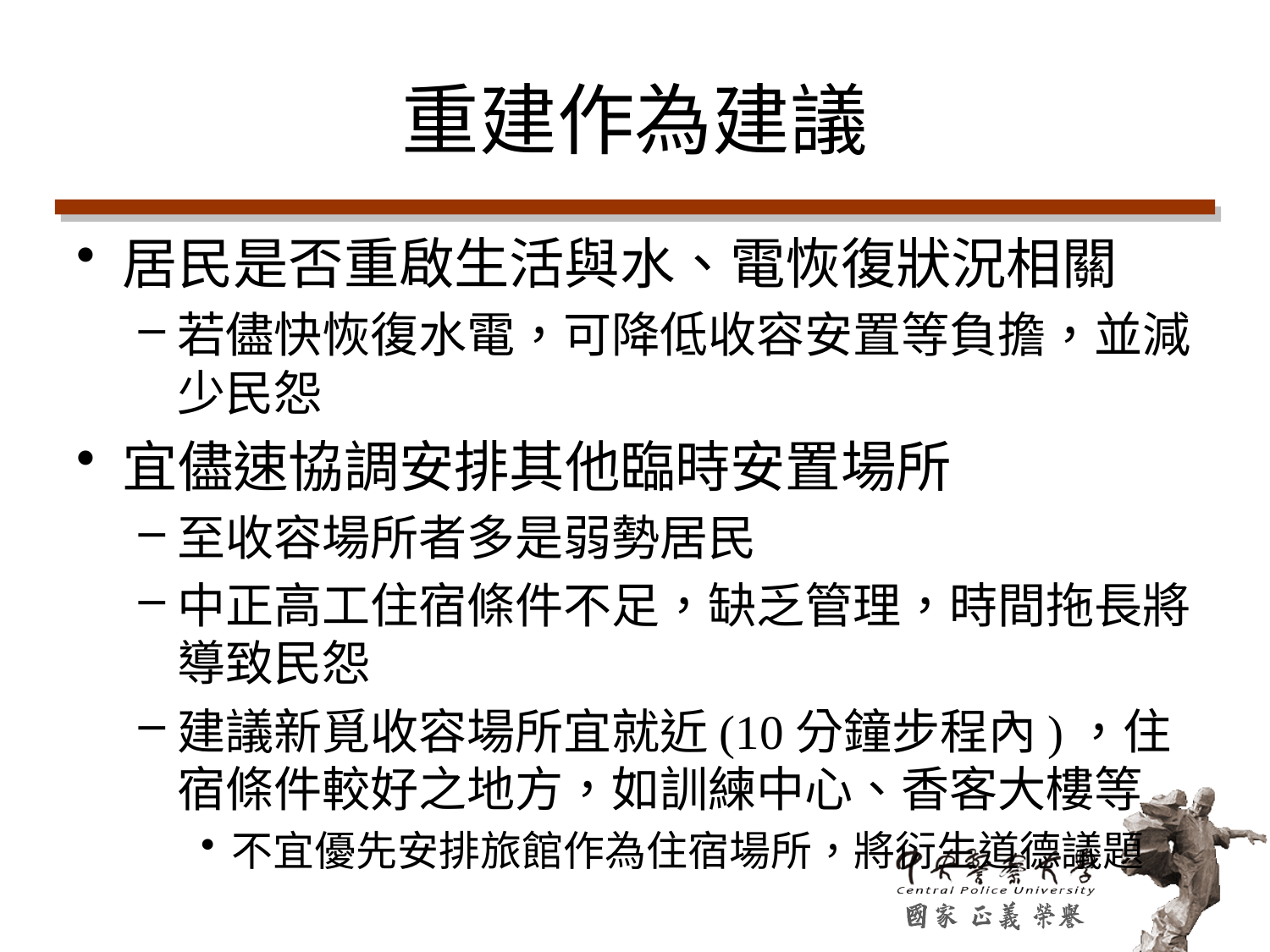

# 重建作為建議
居民是否重啟生活與水、電恢復狀況相關
若儘快恢復水電，可降低收容安置等負擔，並減少民怨
宜儘速協調安排其他臨時安置場所
至收容場所者多是弱勢居民
中正高工住宿條件不足，缺乏管理，時間拖長將導致民怨
建議新覓收容場所宜就近(10分鐘步程內)，住宿條件較好之地方，如訓練中心、香客大樓等
不宜優先安排旅館作為住宿場所，將衍生道德議題